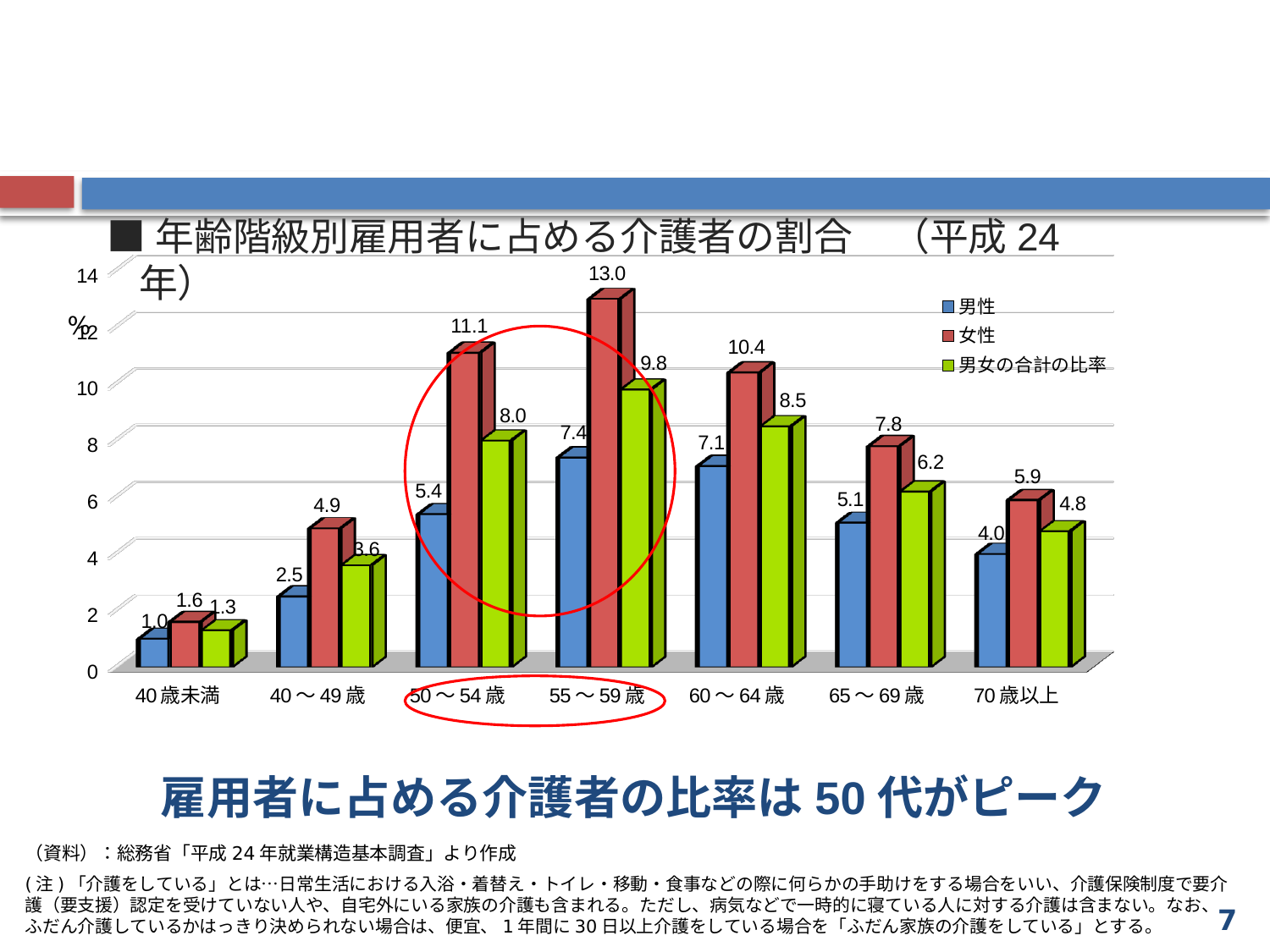

■年齢階級別雇用者に占める介護者の割合　（平成24年）

[unsupported chart]

%

# 雇用者に占める介護者の比率は50代がピーク
（資料）：総務省「平成24年就業構造基本調査」より作成
(注)「介護をしている」とは…日常生活における入浴・着替え・トイレ・移動・食事などの際に何らかの手助けをする場合をいい、介護保険制度で要介護（要支援）認定を受けていない人や、自宅外にいる家族の介護も含まれる。ただし、病気などで一時的に寝ている人に対する介護は含まない。なお、ふだん介護しているかはっきり決められない場合は、便宜、1年間に30日以上介護をしている場合を「ふだん家族の介護をしている」とする。
7